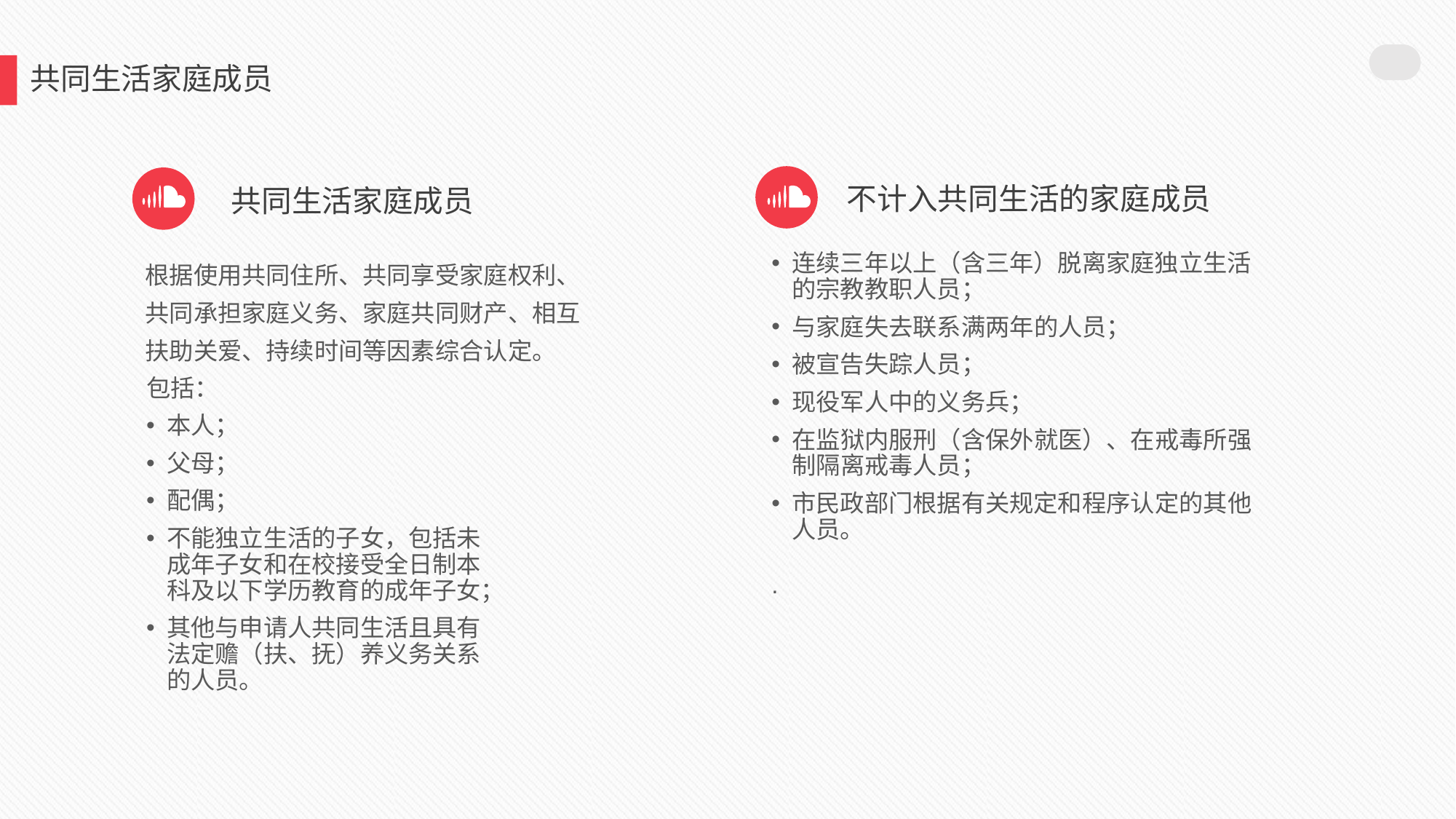

共同生活家庭成员

不计入共同生活的家庭成员

共同生活家庭成员
根据使用共同住所、共同享受家庭权利、共同承担家庭义务、家庭共同财产、相互扶助关爱、持续时间等因素综合认定。
连续三年以上（含三年）脱离家庭独立生活的宗教教职人员；
与家庭失去联系满两年的人员；
被宣告失踪人员；
现役军人中的义务兵；
在监狱内服刑（含保外就医）、在戒毒所强制隔离戒毒人员；
市民政部门根据有关规定和程序认定的其他人员。
.
包括：
本人；
父母；
配偶；
不能独立生活的子女，包括未成年子女和在校接受全日制本科及以下学历教育的成年子女；
其他与申请人共同生活且具有法定赡（扶、抚）养义务关系的人员。